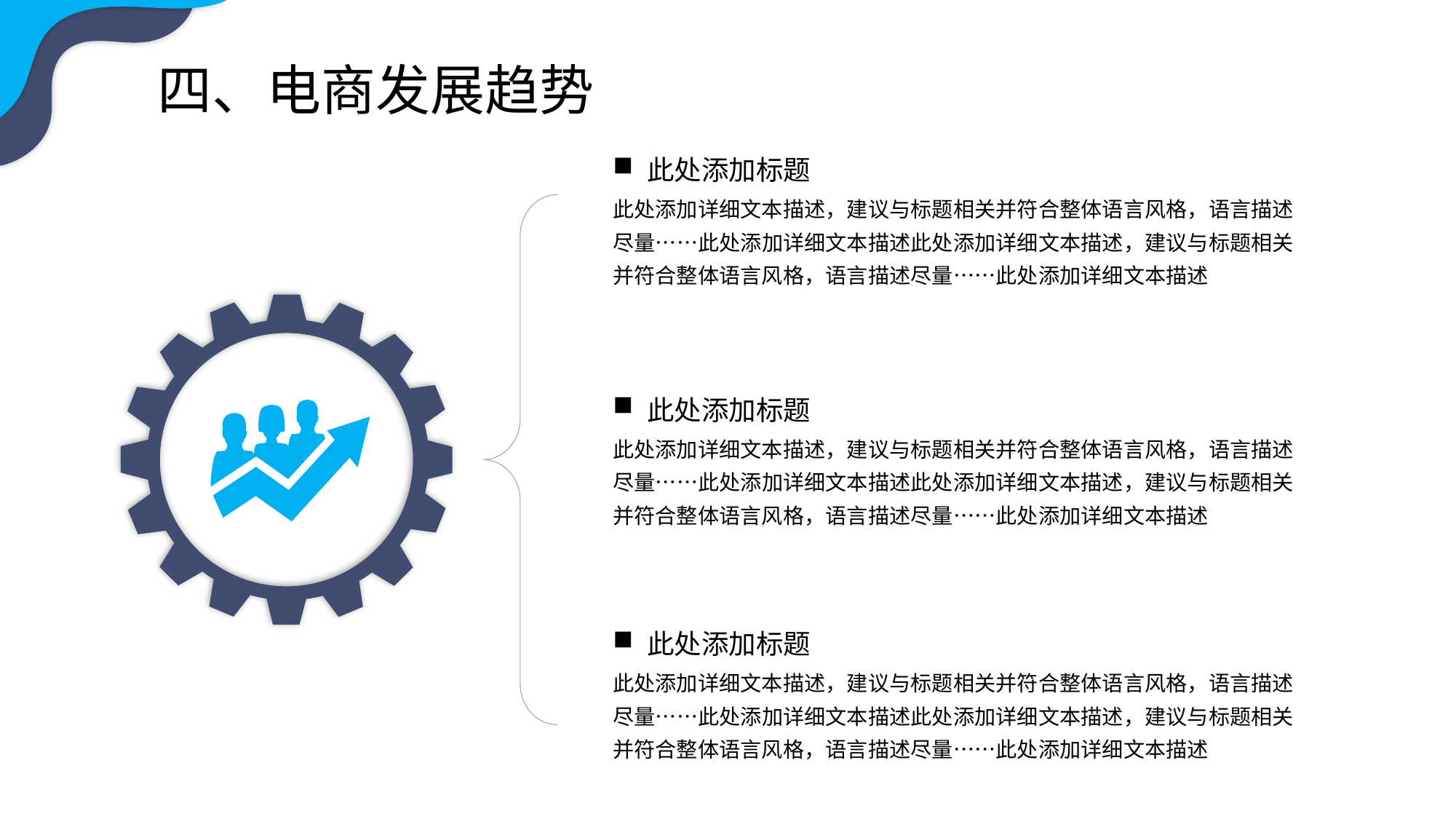

四、电商发展趋势
此处添加标题
此处添加详细文本描述，建议与标题相关并符合整体语言风格，语言描述尽量……此处添加详细文本描述此处添加详细文本描述，建议与标题相关并符合整体语言风格，语言描述尽量……此处添加详细文本描述

此处添加标题
此处添加详细文本描述，建议与标题相关并符合整体语言风格，语言描述尽量……此处添加详细文本描述此处添加详细文本描述，建议与标题相关并符合整体语言风格，语言描述尽量……此处添加详细文本描述

此处添加标题
此处添加详细文本描述，建议与标题相关并符合整体语言风格，语言描述尽量……此处添加详细文本描述此处添加详细文本描述，建议与标题相关并符合整体语言风格，语言描述尽量……此处添加详细文本描述